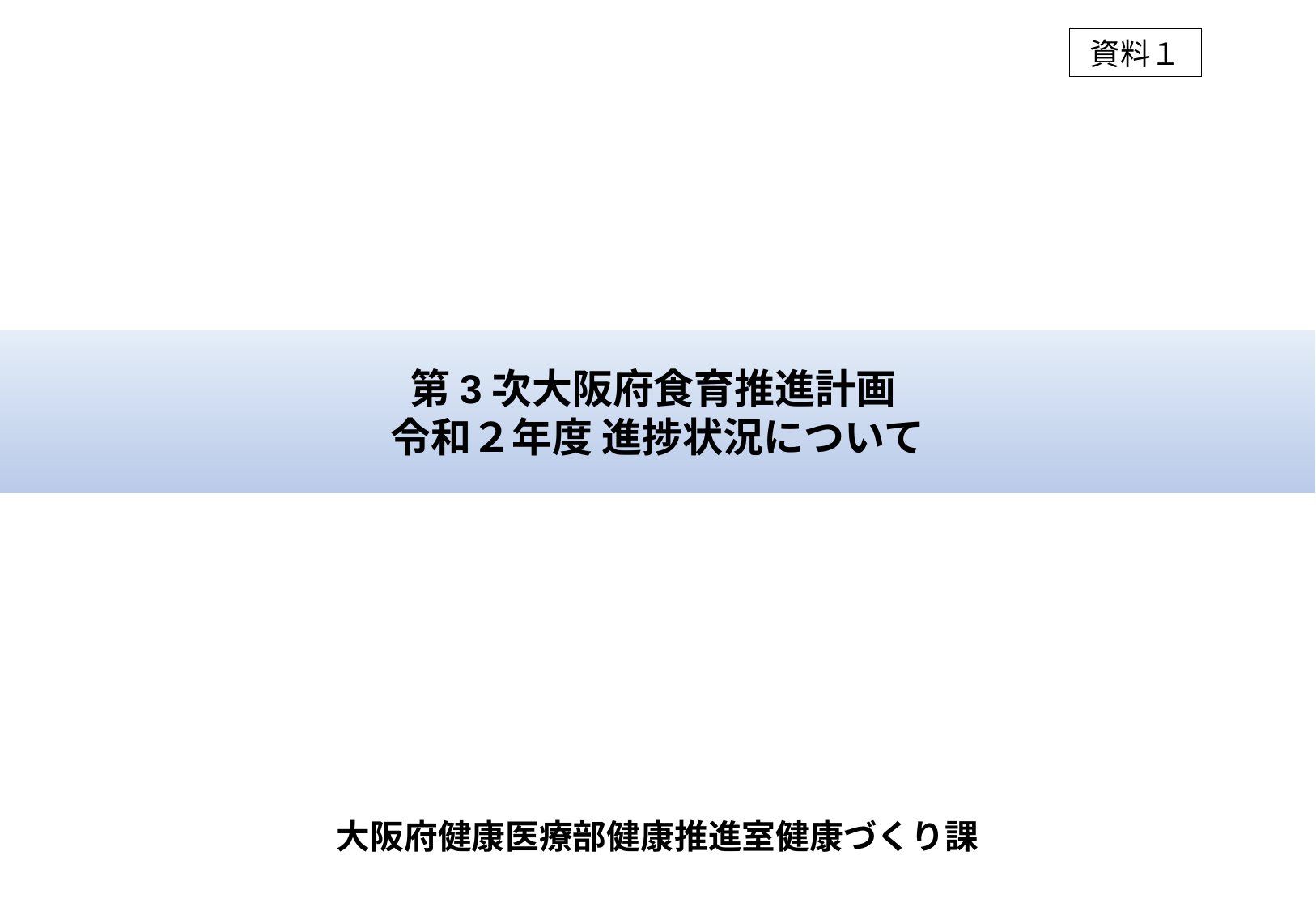

資料１
第3次大阪府食育推進計画
令和２年度 進捗状況について
大阪府健康医療部健康推進室健康づくり課